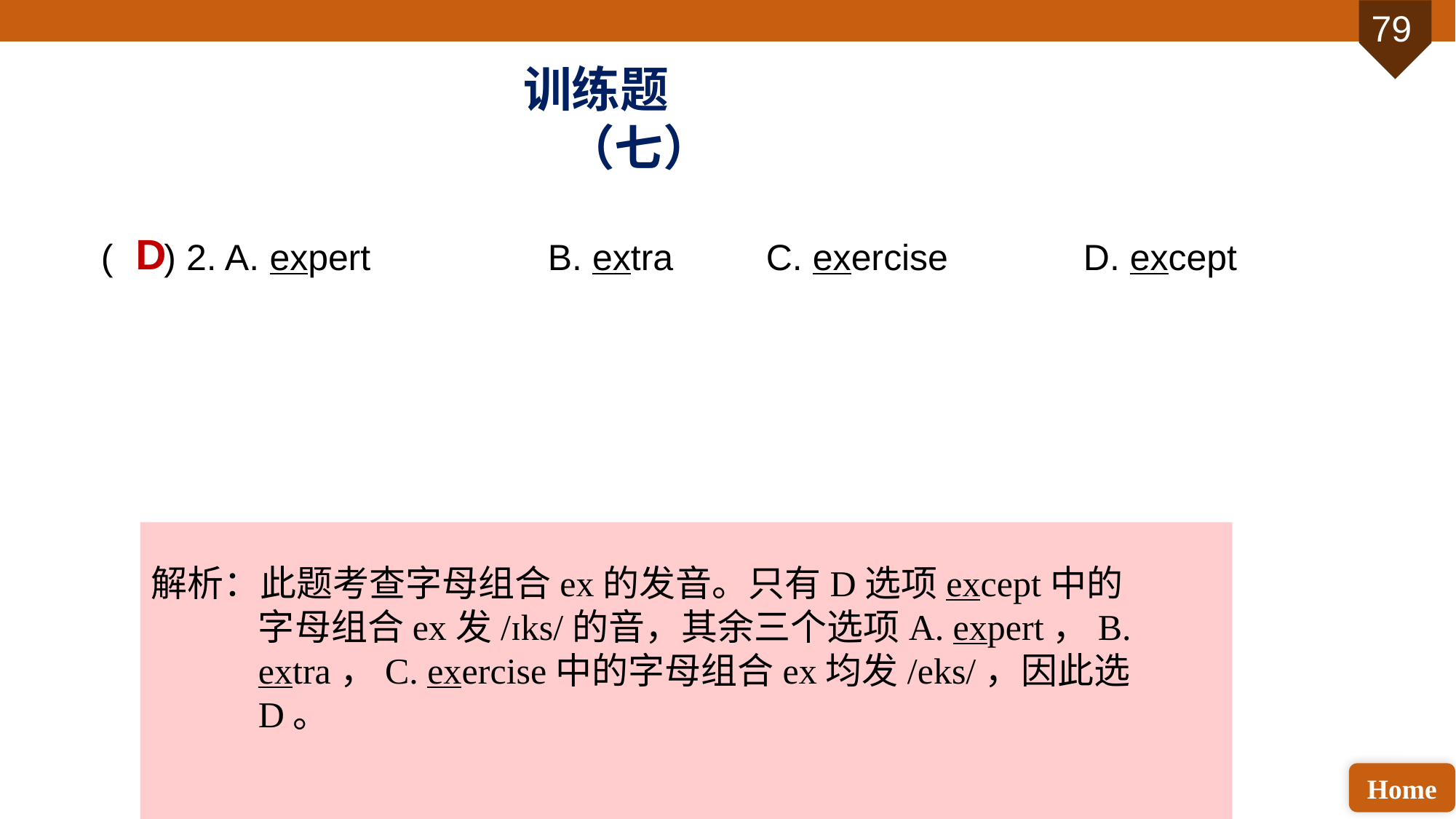

训练题（七）
(     ) 2. A. expert		 B. extra	 C. exercise 		D. except
D

解析：此题考查字母组合ex的发音。只有D选项except中的字母组合ex发/ɪks/的音，其余三个选项A. expert，B. extra，C. exercise中的字母组合ex均发/eks/，因此选D。